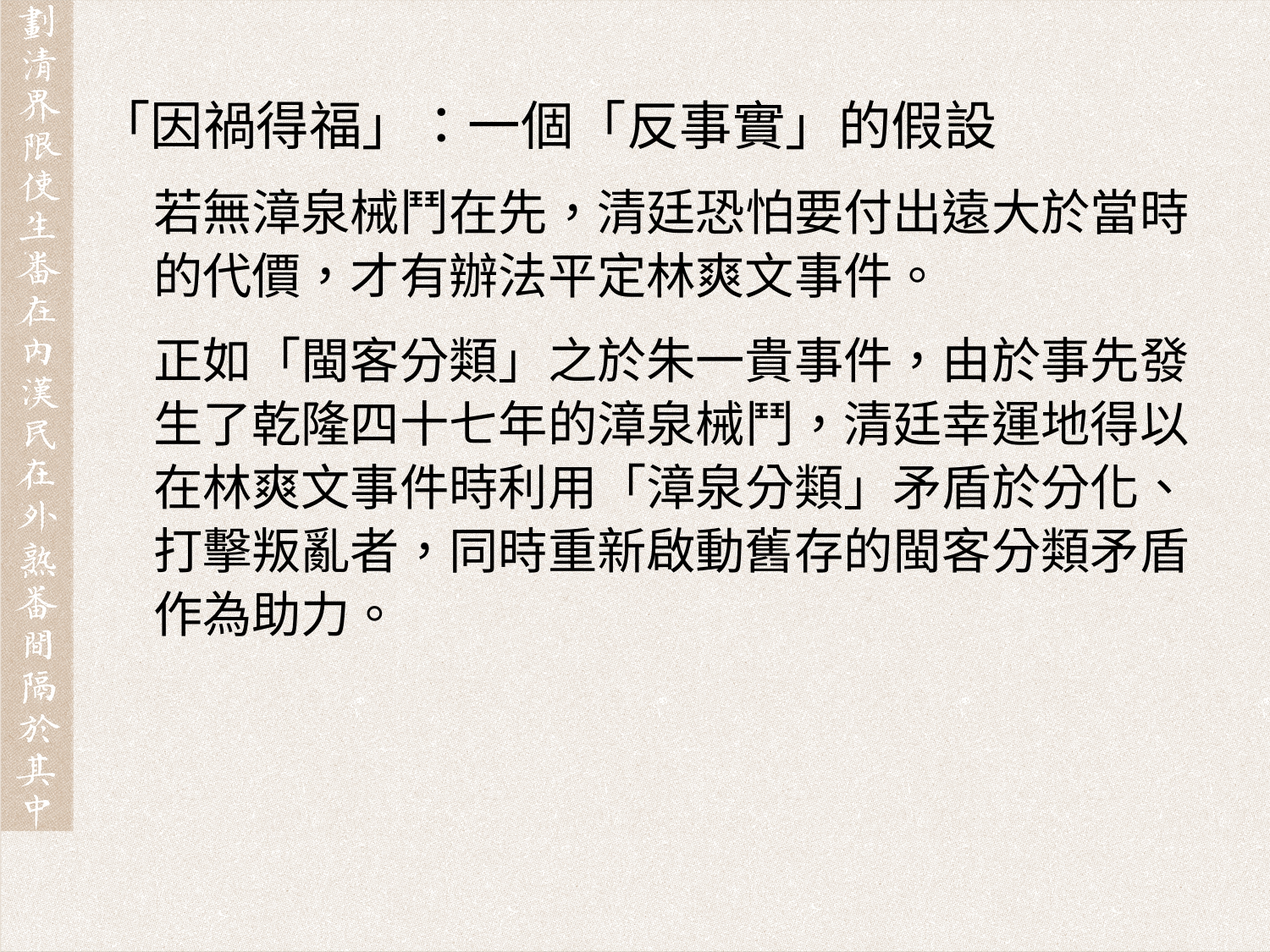

「因禍得福」：一個「反事實」的假設
若無漳泉械鬥在先，清廷恐怕要付出遠大於當時的代價，才有辦法平定林爽文事件。
正如「閩客分類」之於朱一貴事件，由於事先發生了乾隆四十七年的漳泉械鬥，清廷幸運地得以在林爽文事件時利用「漳泉分類」矛盾於分化、打擊叛亂者，同時重新啟動舊存的閩客分類矛盾作為助力。